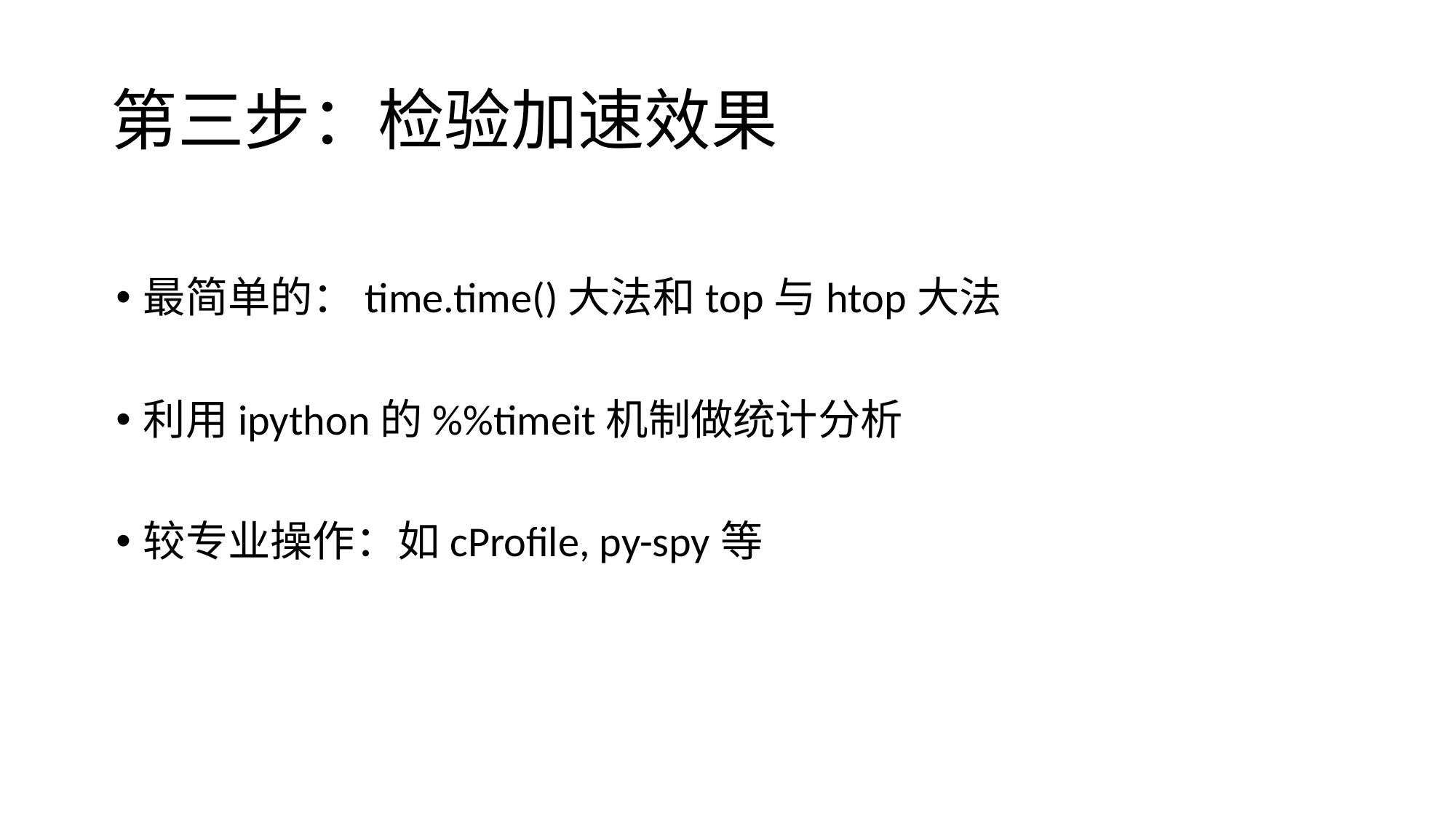

# 第三步：检验加速效果
最简单的：time.time()大法和top与htop大法

利用ipython的%%timeit机制做统计分析

较专业操作：如cProfile, py-spy等